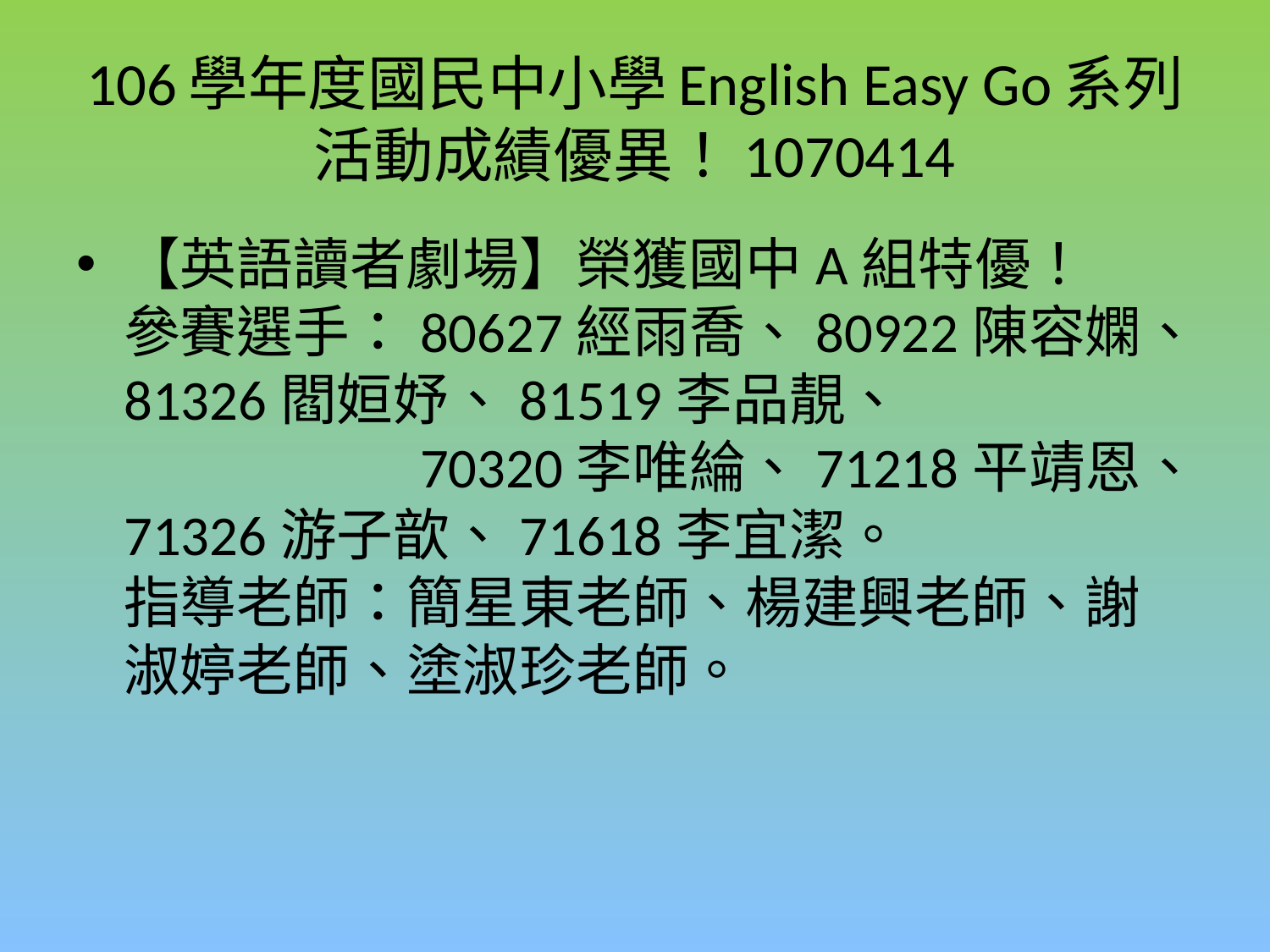

# 106學年度國民中小學English Easy Go系列活動成績優異！1070414
【英語讀者劇場】榮獲國中A組特優！
參賽選手：80627經雨喬、80922陳容嫻、81326閻姮妤、81519李品靚、
　　　　　70320李唯綸、71218平靖恩、71326游子歆、71618李宜潔。
指導老師：簡星東老師、楊建興老師、謝淑婷老師、塗淑珍老師。